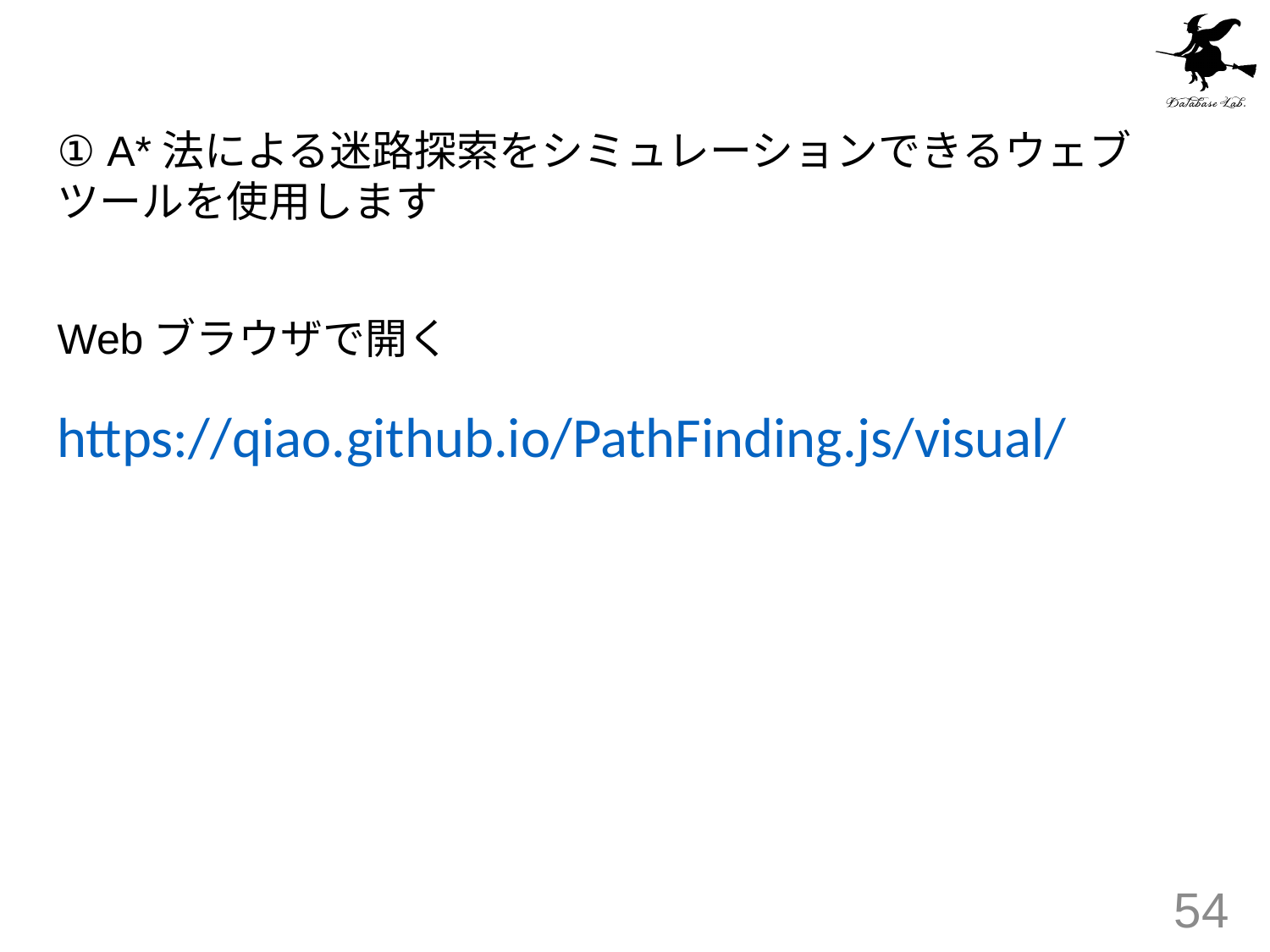

#
① A*法による迷路探索をシミュレーションできるウェブツールを使用します

Webブラウザで開く

https://qiao.github.io/PathFinding.js/visual/
54